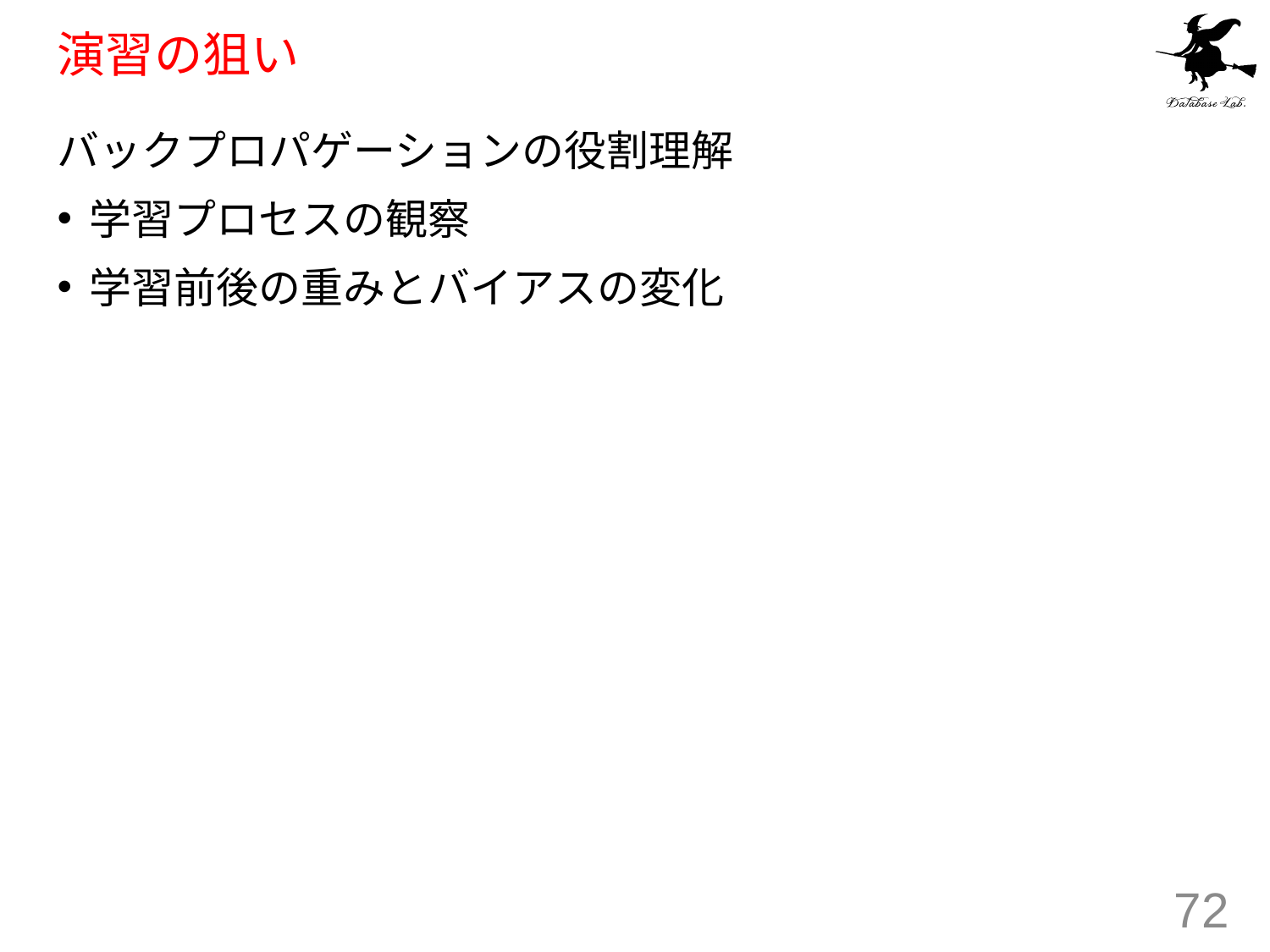

# 演習の狙い
バックプロパゲーションの役割理解
学習プロセスの観察
学習前後の重みとバイアスの変化

72